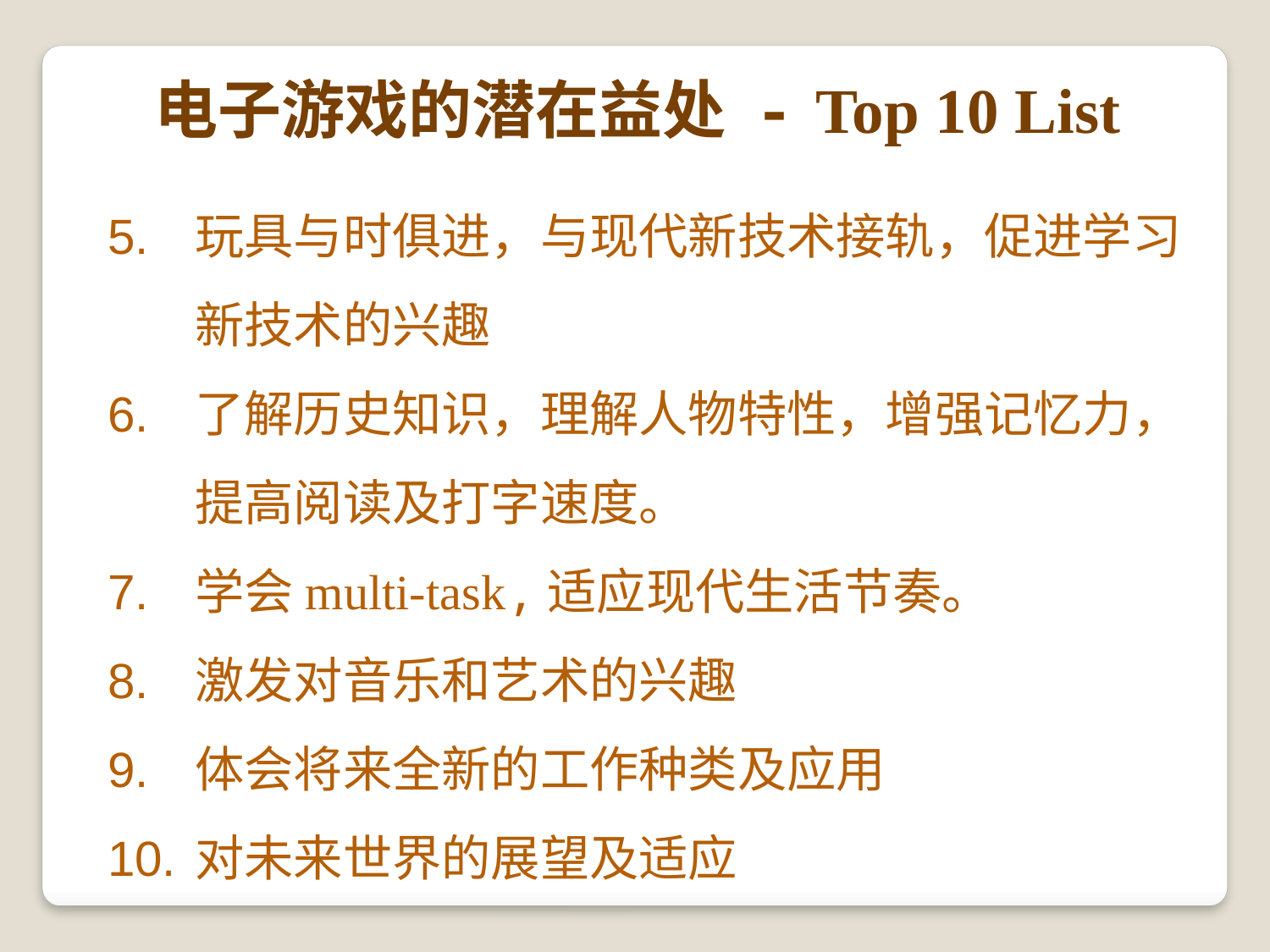

电子游戏的潜在益处 - Top 10 List
玩具与时俱进，与现代新技术接轨，促进学习新技术的兴趣
了解历史知识，理解人物特性，增强记忆力，提高阅读及打字速度。
学会multi-task,适应现代生活节奏。
激发对音乐和艺术的兴趣
体会将来全新的工作种类及应用
对未来世界的展望及适应